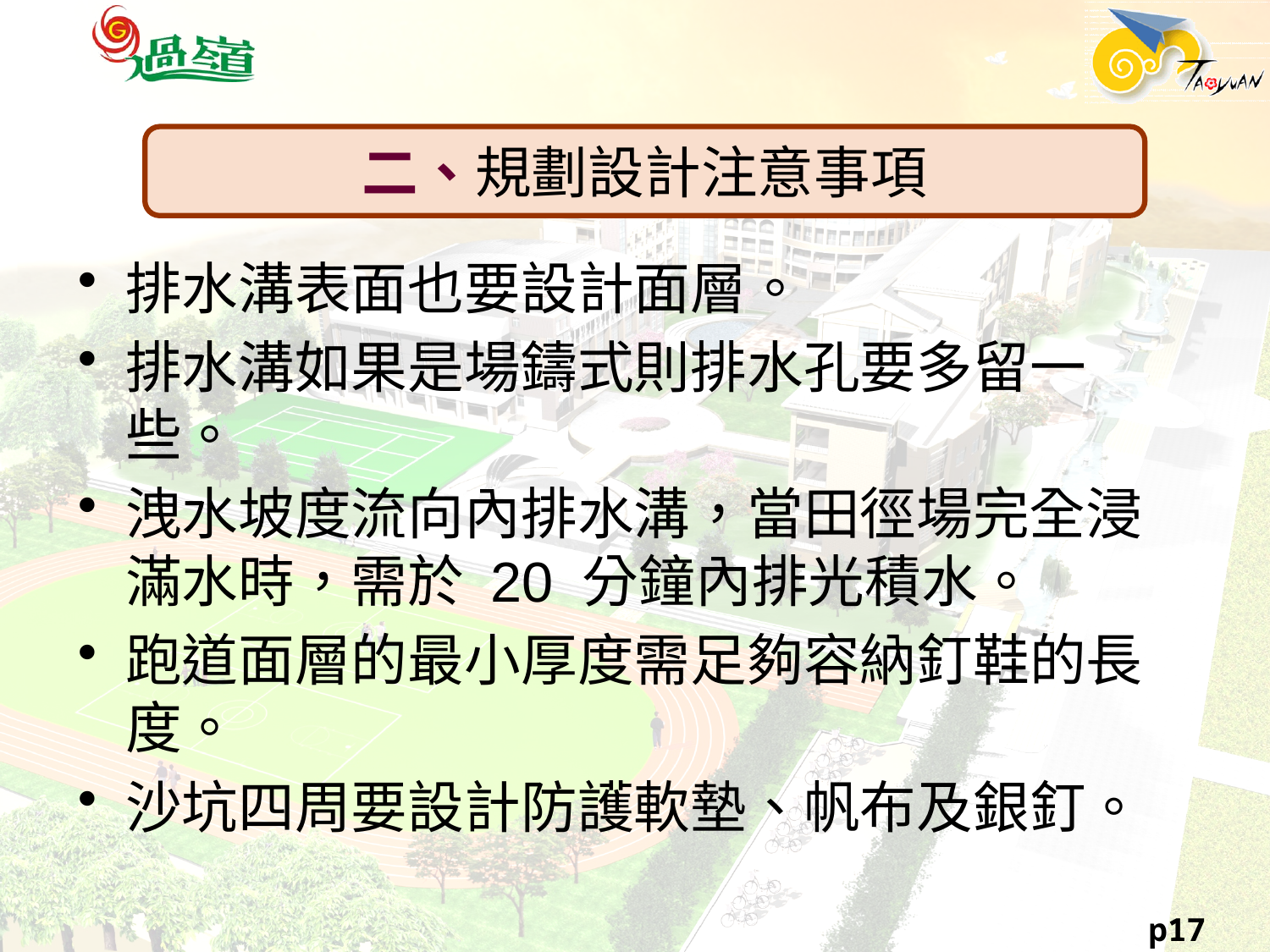

二、規劃設計注意事項
排水溝表面也要設計面層。
排水溝如果是場鑄式則排水孔要多留一些。
洩水坡度流向內排水溝，當田徑場完全浸滿水時，需於 20 分鐘內排光積水。
跑道面層的最小厚度需足夠容納釘鞋的長度。
沙坑四周要設計防護軟墊、帆布及銀釘。